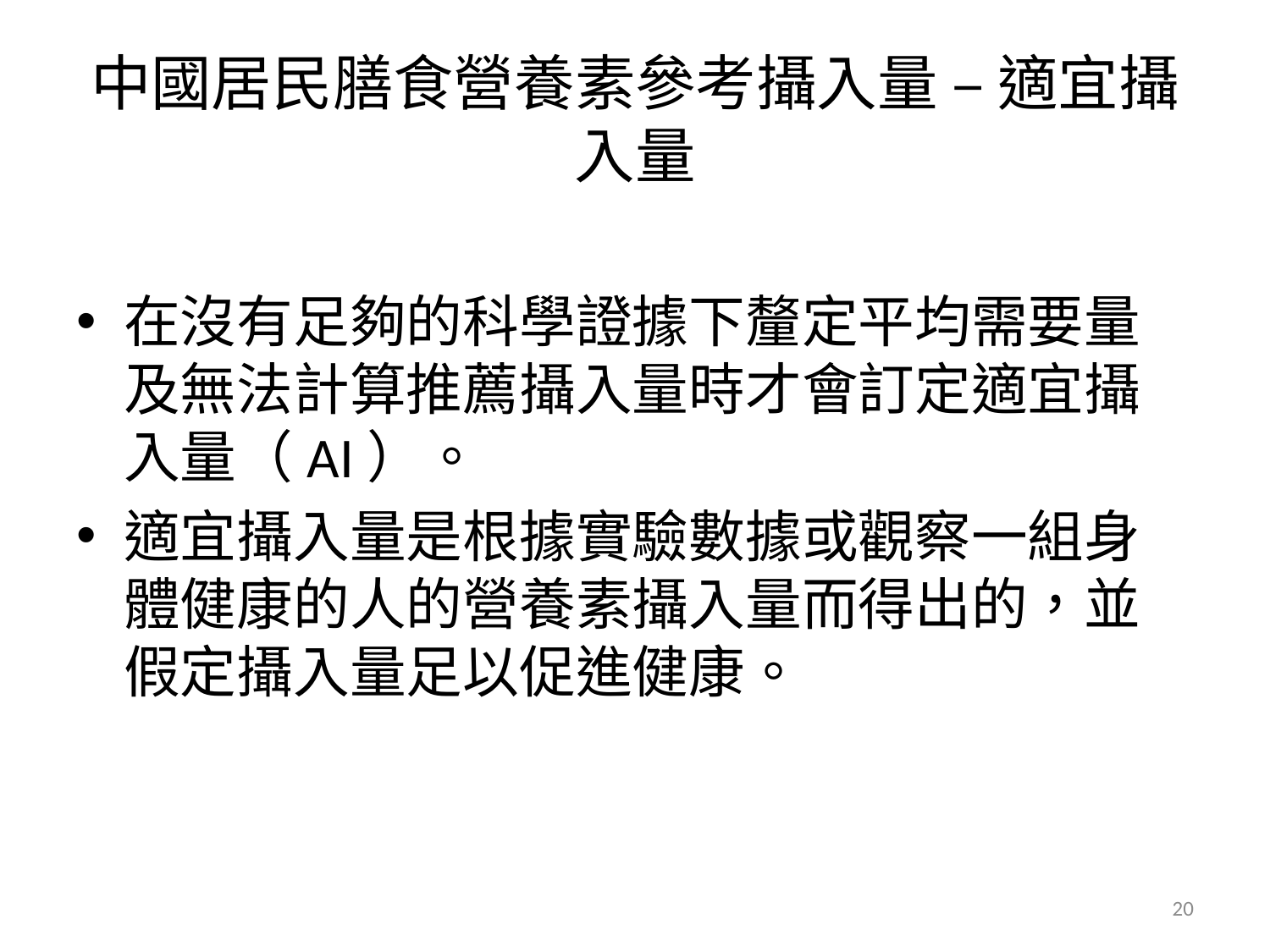

# 中國居民膳食營養素參考攝入量 – 適宜攝入量
在沒有足夠的科學證據下釐定平均需要量及無法計算推薦攝入量時才會訂定適宜攝入量（AI）。
適宜攝入量是根據實驗數據或觀察一組身體健康的人的營養素攝入量而得出的，並假定攝入量足以促進健康。

20